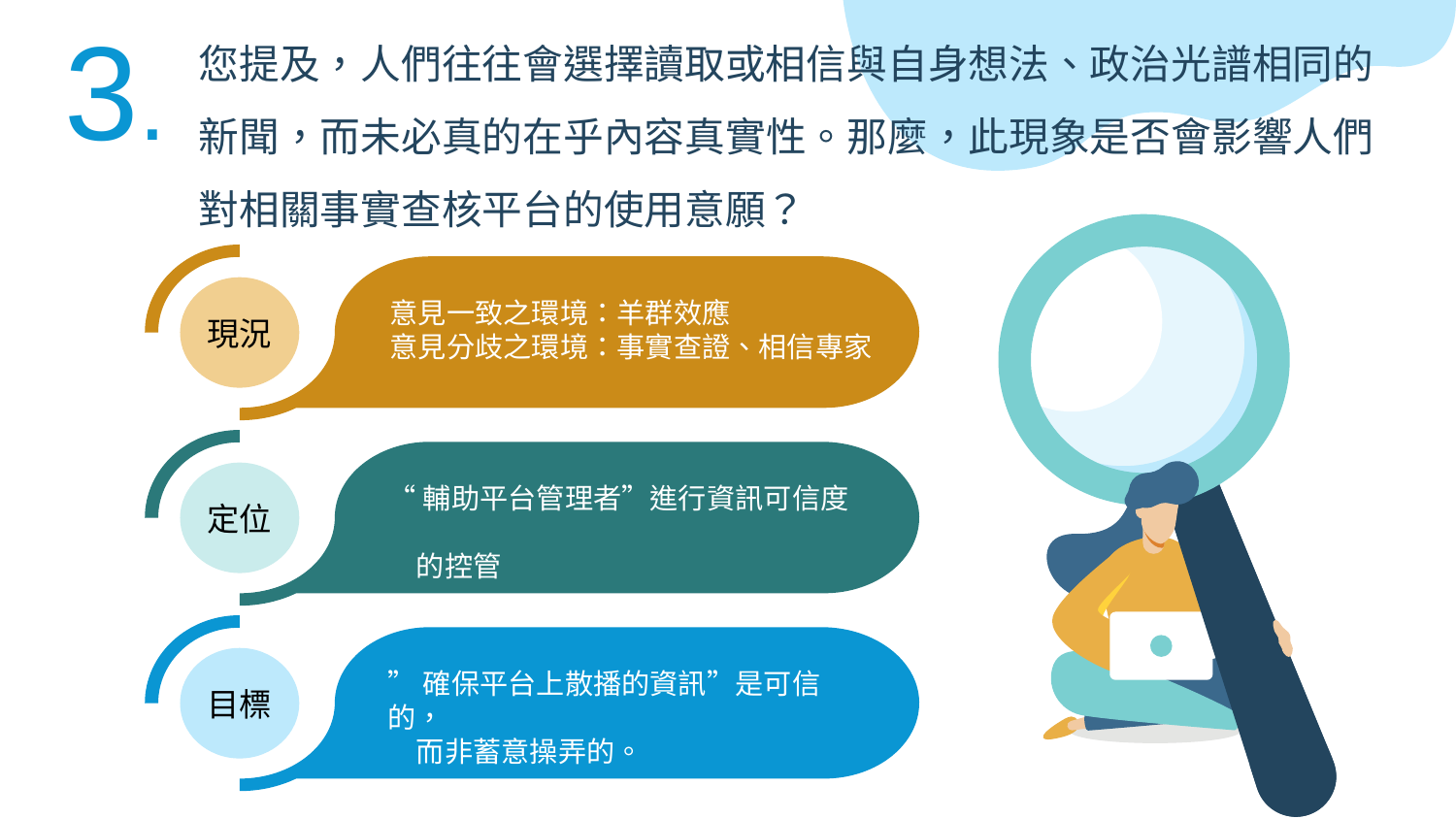

3.
# 您提及，人們往往會選擇讀取或相信與自身想法、政治光譜相同的新聞，而未必真的在乎內容真實性。那麼，此現象是否會影響人們對相關事實查核平台的使用意願？

現況
意見一致之環境：羊群效應
意見分歧之環境：事實查證、相信專家

定位
“輔助平台管理者”進行資訊可信度　
　的控管

目標
”確保平台上散播的資訊”是可信的，
　而非蓄意操弄的。